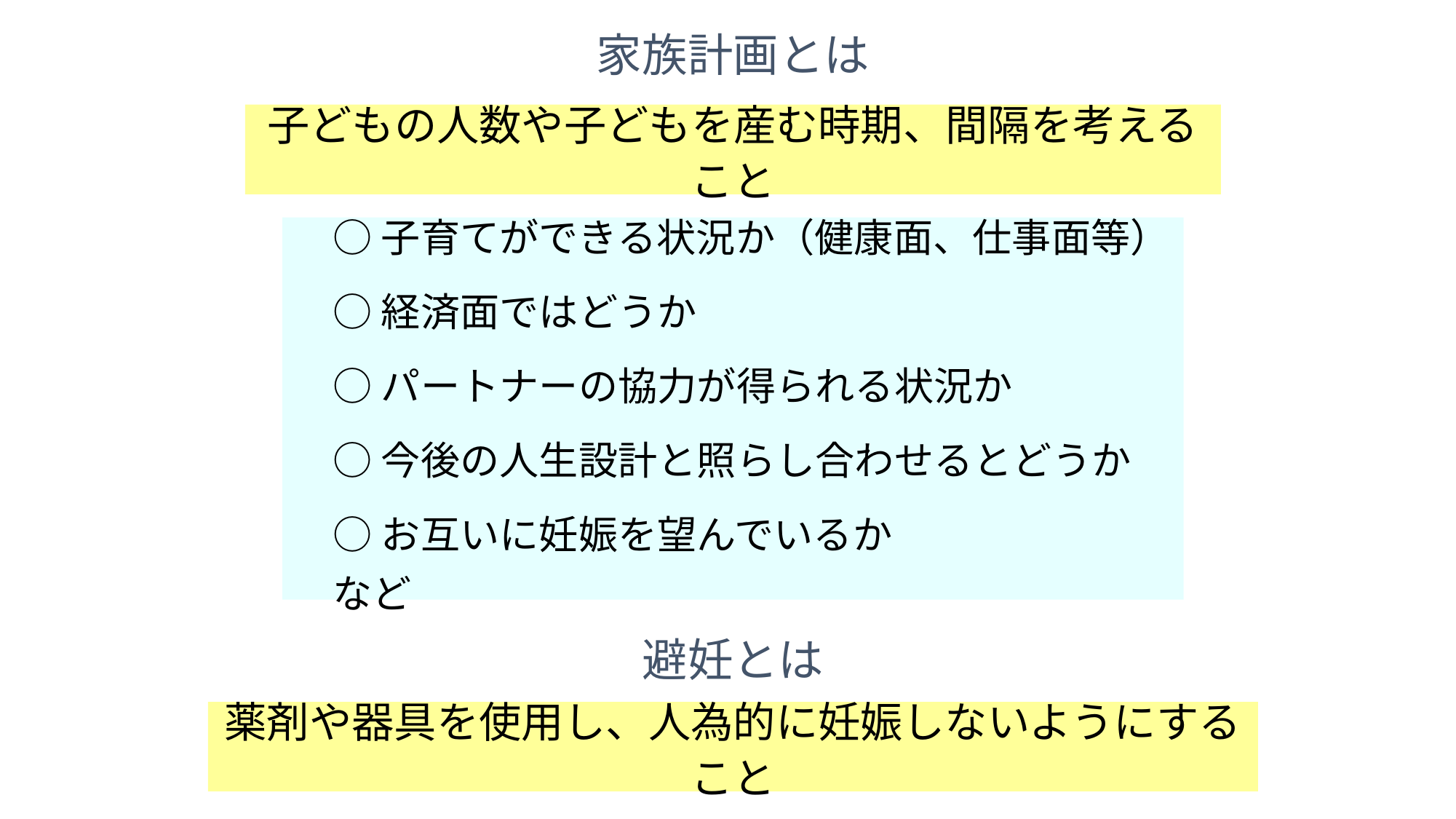

家族計画とは
# 子どもの人数や子どもを産む時期、間隔を考えること
　○ 子育てができる状況か（健康面、仕事面等）
　○ 経済面ではどうか
　○ パートナーの協力が得られる状況か
　○ 今後の人生設計と照らし合わせるとどうか
　○ お互いに妊娠を望んでいるか　　　　　　　　など
避妊とは
薬剤や器具を使用し、人為的に妊娠しないようにすること